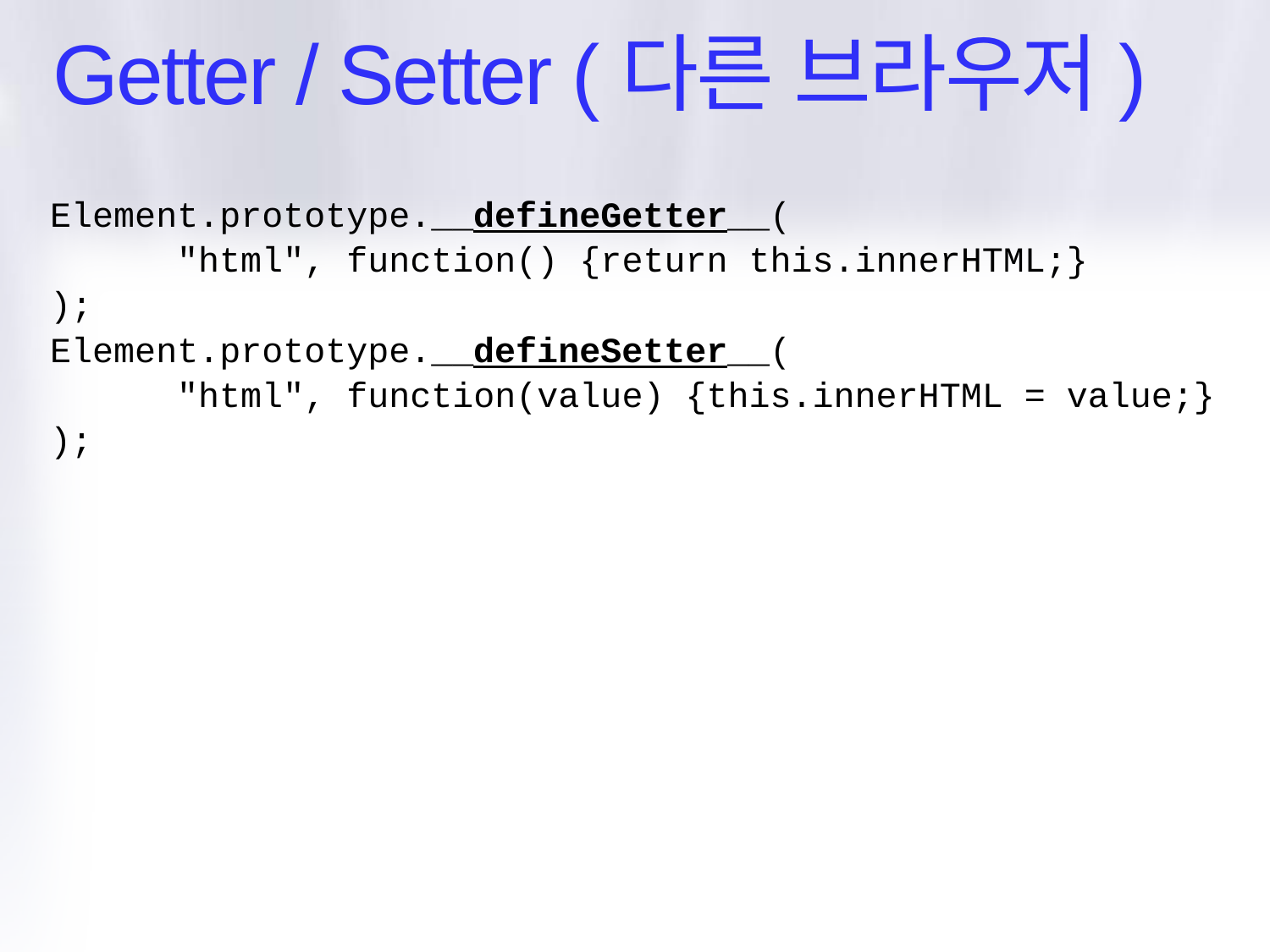

# Getter / Setter (다른 브라우저)
Element.prototype.__defineGetter__(
	"html", function() {return this.innerHTML;}
);
Element.prototype.__defineSetter__(
	"html", function(value) {this.innerHTML = value;}
);